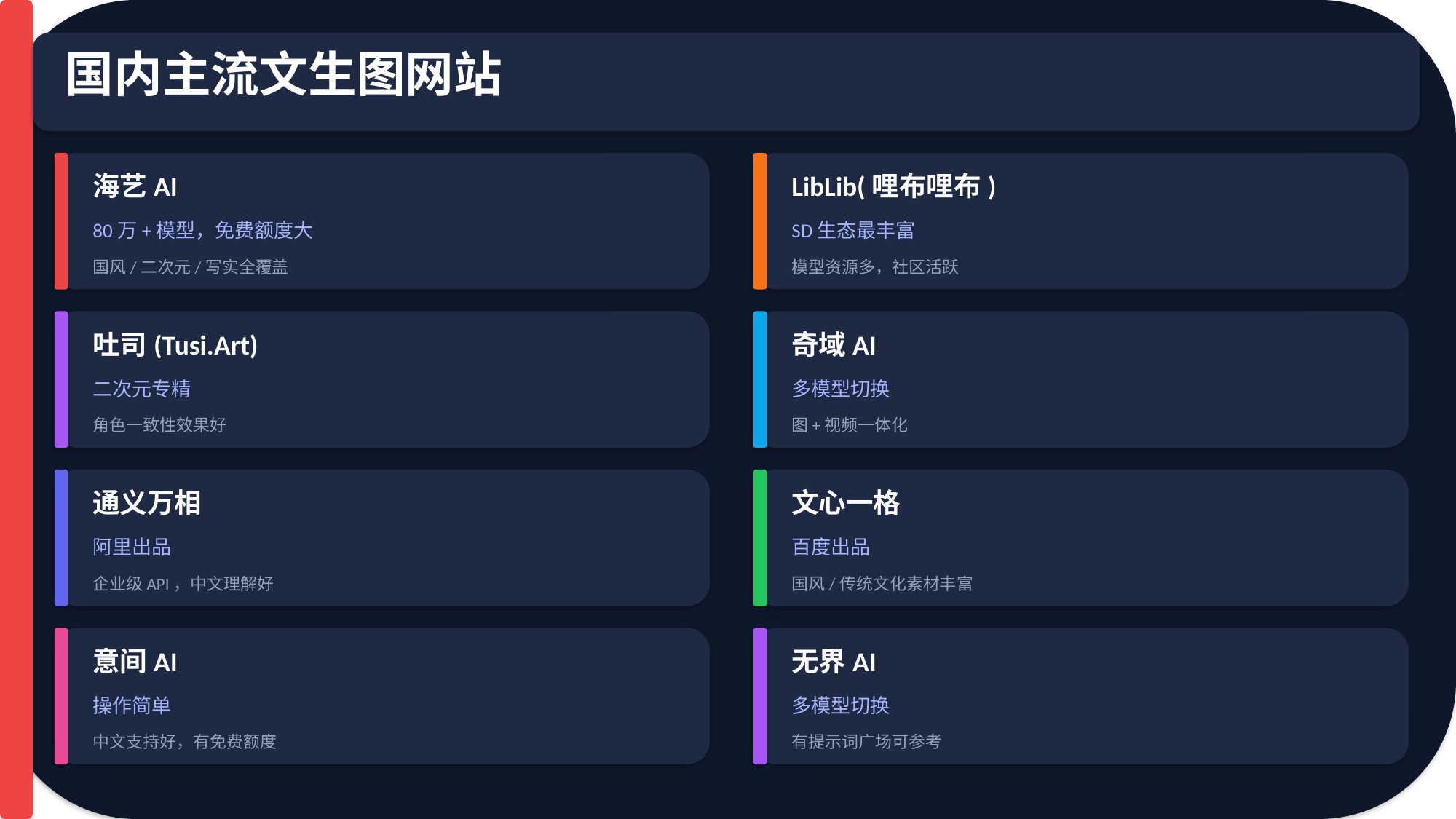

国内主流文生图网站

海艺AI
LibLib(哩布哩布)
80万+模型，免费额度大
SD生态最丰富
国风/二次元/写实全覆盖
模型资源多，社区活跃

吐司(Tusi.Art)
奇域AI
二次元专精
多模型切换
角色一致性效果好
图+视频一体化

通义万相
文心一格
阿里出品
百度出品
企业级API，中文理解好
国风/传统文化素材丰富

意间AI
无界AI
操作简单
多模型切换
中文支持好，有免费额度
有提示词广场可参考